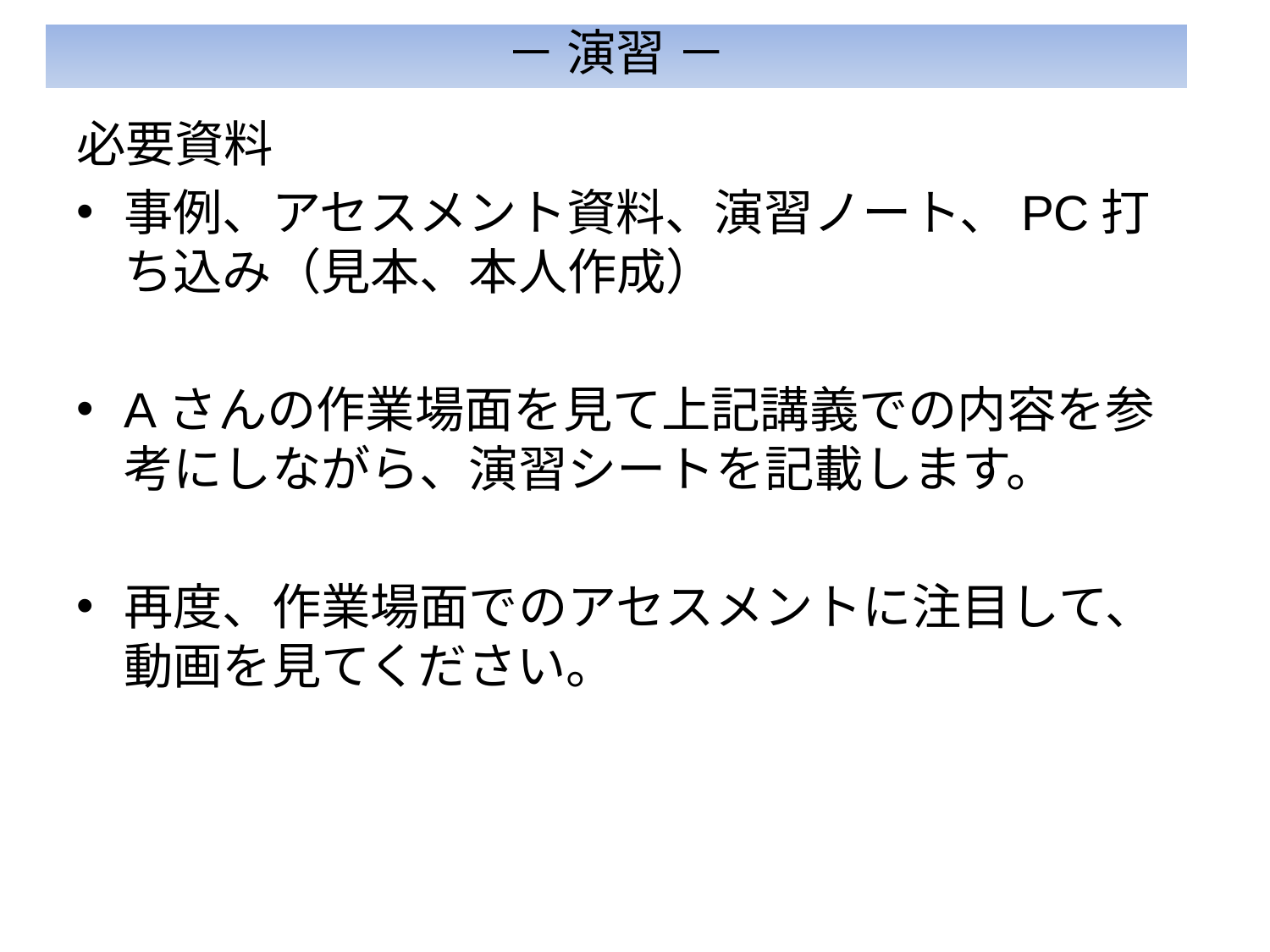

－ 演習 －
必要資料
事例、アセスメント資料、演習ノート、PC打ち込み（見本、本人作成）

Aさんの作業場面を見て上記講義での内容を参考にしながら、演習シートを記載します。

再度、作業場面でのアセスメントに注目して、動画を見てください。